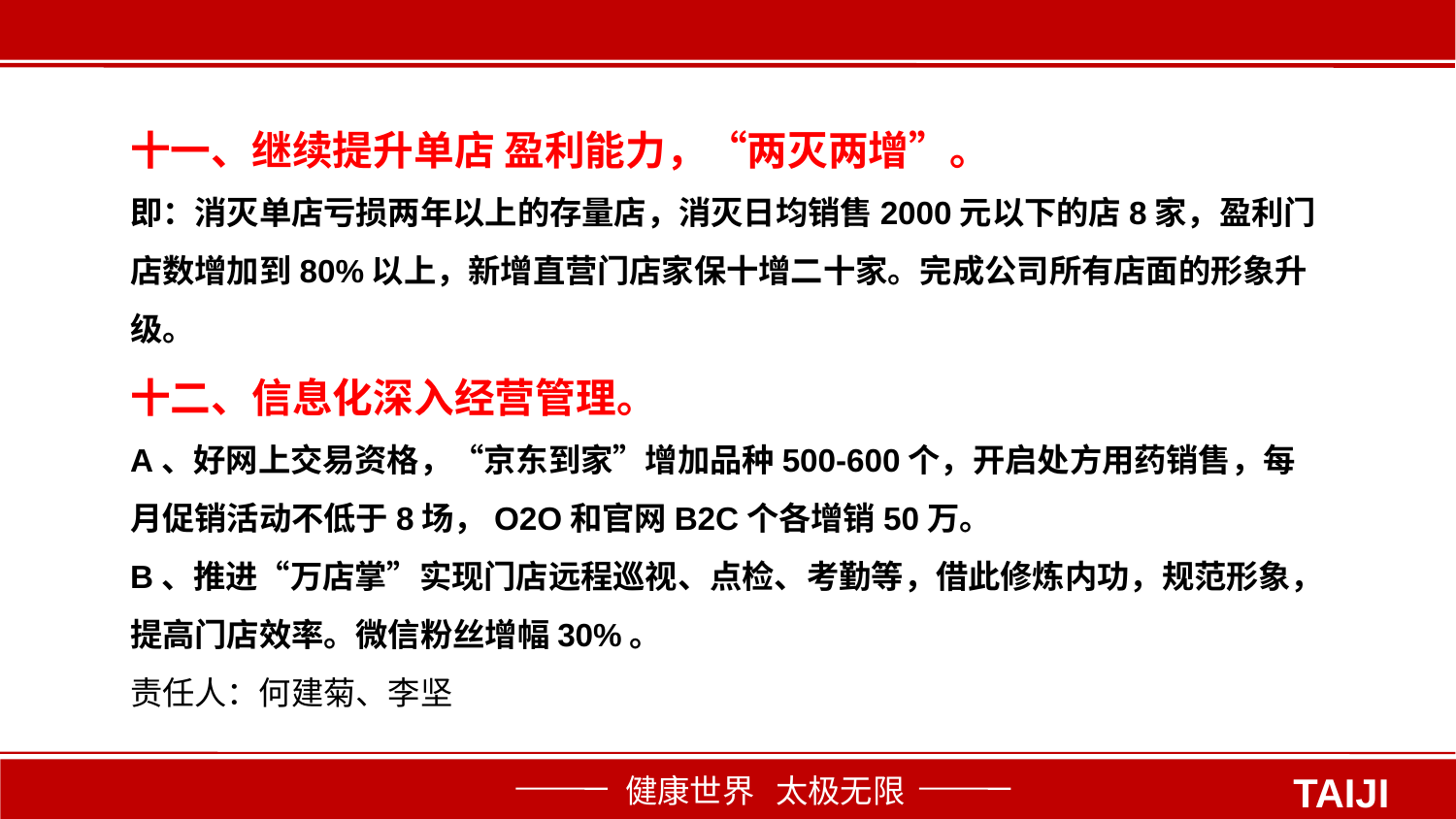

十一、继续提升单店 盈利能力，“两灭两增”。
即：消灭单店亏损两年以上的存量店，消灭日均销售2000元以下的店8家，盈利门店数增加到80%以上，新增直营门店家保十增二十家。完成公司所有店面的形象升级。
十二、信息化深入经营管理。
A、好网上交易资格，“京东到家”增加品种500-600个，开启处方用药销售，每月促销活动不低于8场，O2O和官网B2C个各增销50万。
B、推进“万店掌”实现门店远程巡视、点检、考勤等，借此修炼内功，规范形象，提高门店效率。微信粉丝增幅30%。
责任人：何建菊、李坚